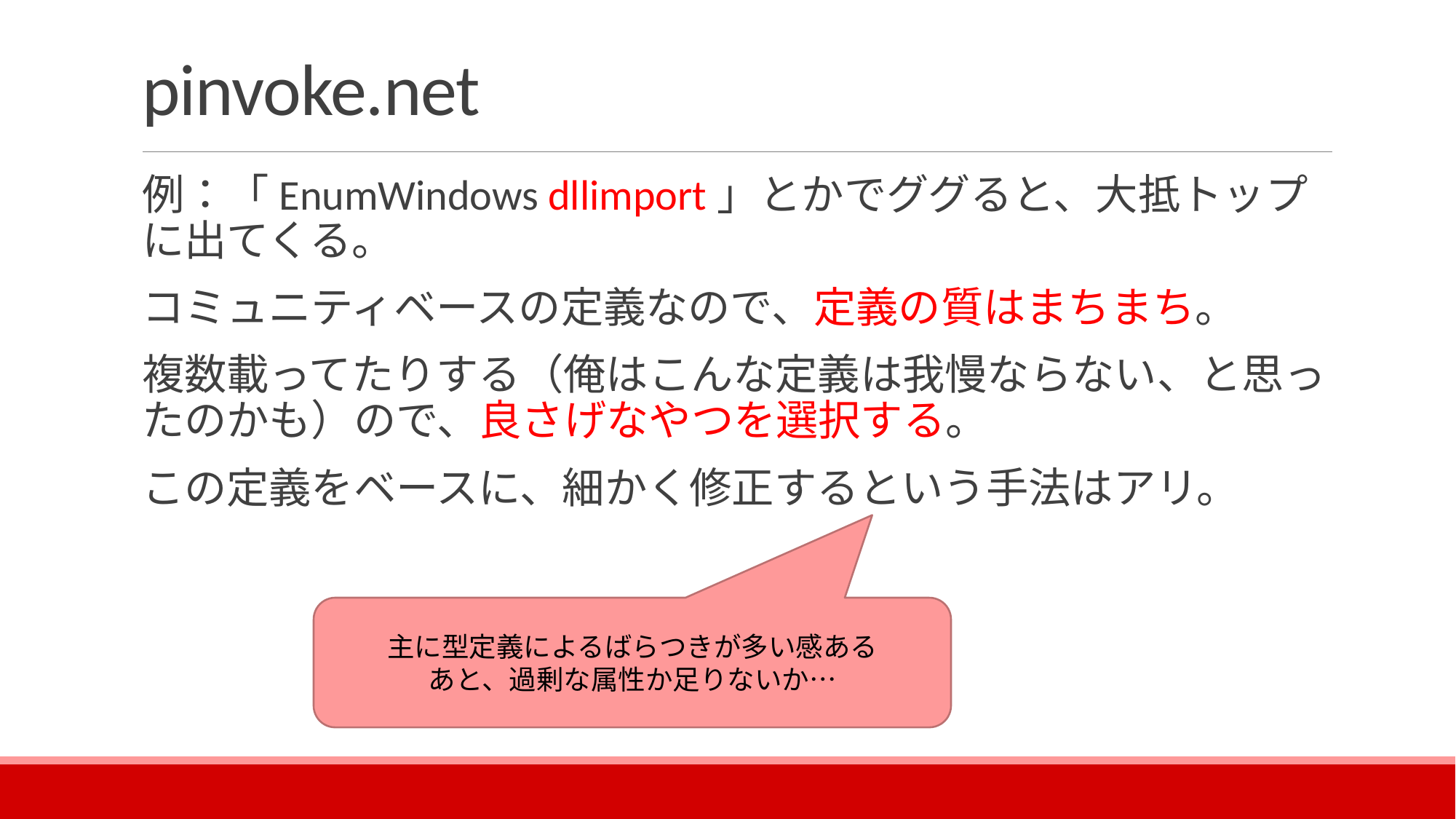

# pinvoke.net
例：「EnumWindows dllimport」とかでググると、大抵トップに出てくる。
コミュニティベースの定義なので、定義の質はまちまち。
複数載ってたりする（俺はこんな定義は我慢ならない、と思ったのかも）ので、良さげなやつを選択する。
この定義をベースに、細かく修正するという手法はアリ。
主に型定義によるばらつきが多い感ある
あと、過剰な属性か足りないか…